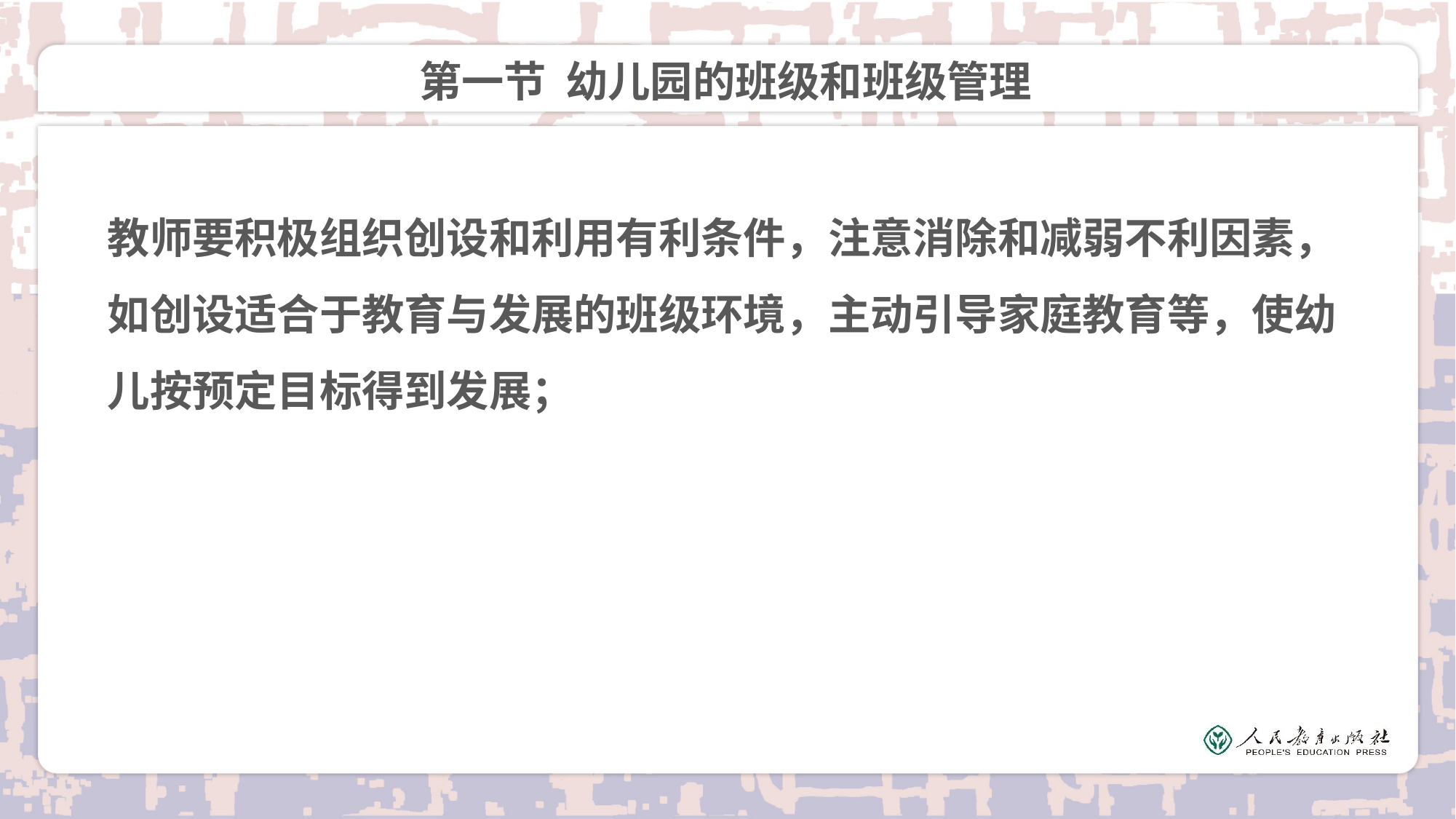

# 第一节  幼儿园的班级和班级管理
教师要积极组织创设和利用有利条件，注意消除和减弱不利因素，如创设适合于教育与发展的班级环境，主动引导家庭教育等，使幼儿按预定目标得到发展；